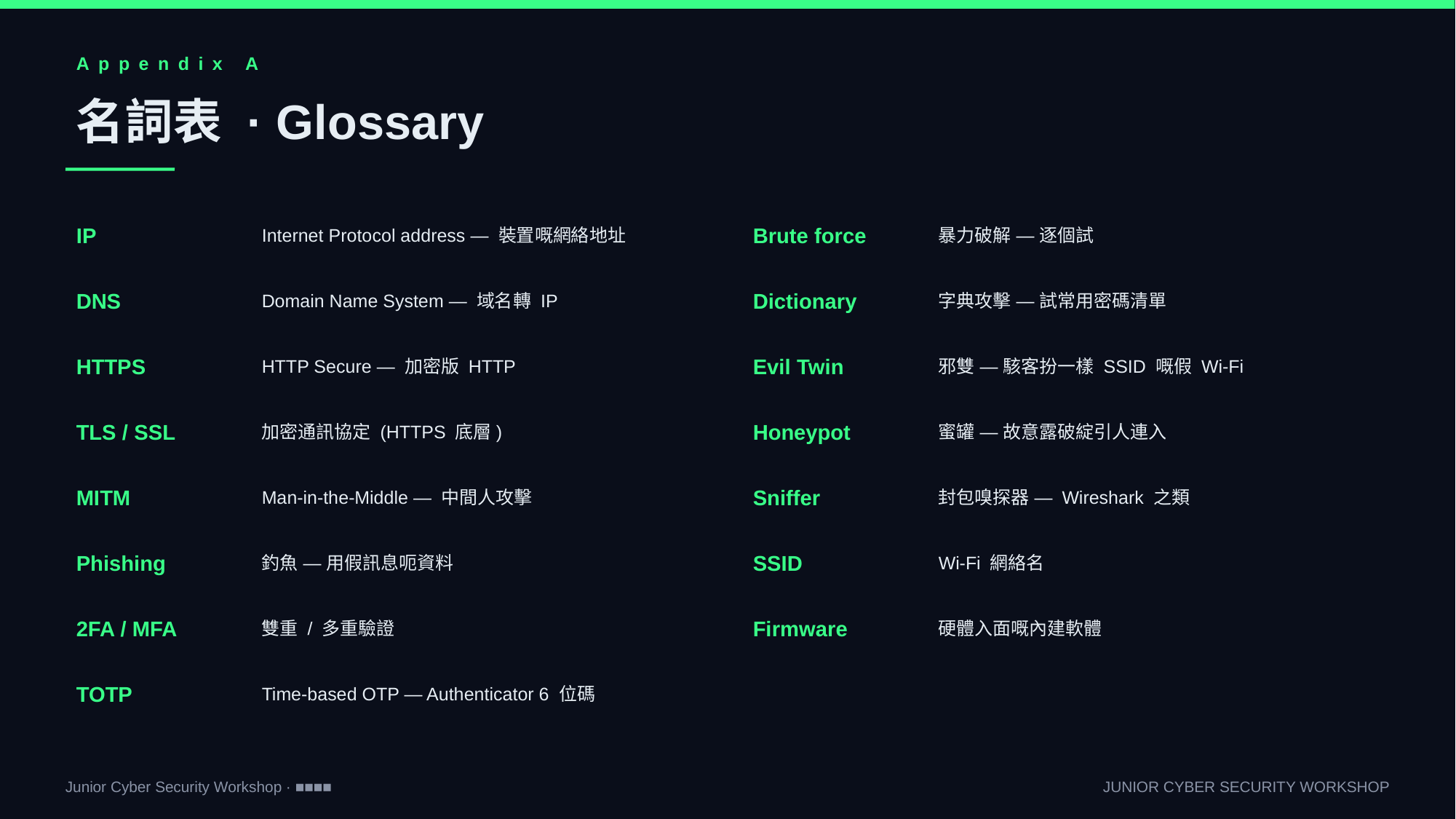

Appendix A
名詞表 · Glossary

IP
Internet Protocol address — 裝置嘅網絡地址
Brute force
暴力破解 — 逐個試
DNS
Domain Name System — 域名轉 IP
Dictionary
字典攻擊 — 試常用密碼清單
HTTPS
HTTP Secure — 加密版 HTTP
Evil Twin
邪雙 — 駭客扮一樣 SSID 嘅假 Wi-Fi
TLS / SSL
加密通訊協定 (HTTPS 底層)
Honeypot
蜜罐 — 故意露破綻引人連入
MITM
Man-in-the-Middle — 中間人攻擊
Sniffer
封包嗅探器 — Wireshark 之類
Phishing
釣魚 — 用假訊息呃資料
SSID
Wi-Fi 網絡名
2FA / MFA
雙重 / 多重驗證
Firmware
硬體入面嘅內建軟體
TOTP
Time-based OTP — Authenticator 6 位碼